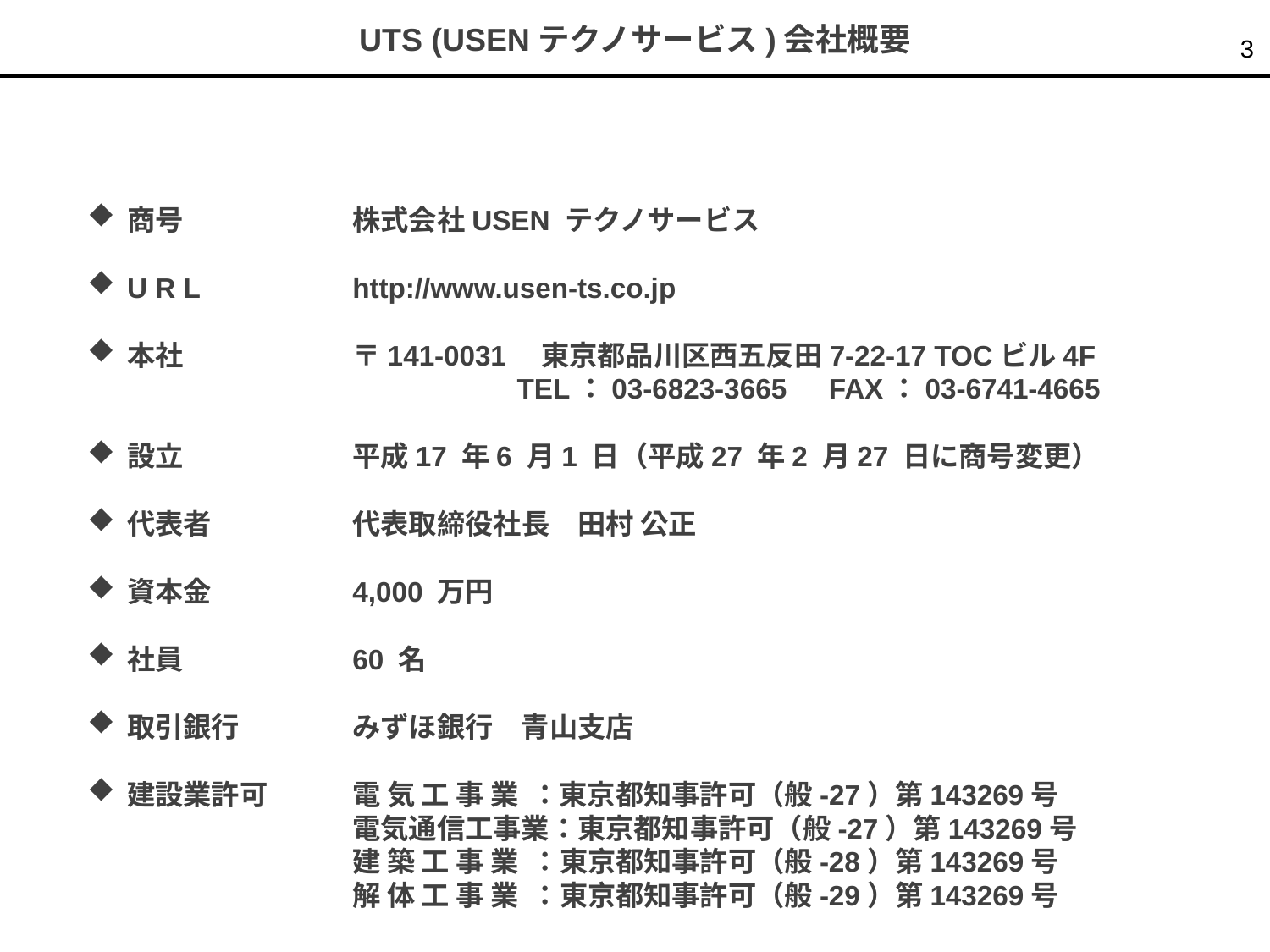

# UTS (USENテクノサービス)会社概要
3
商号

U R L

本社

設立

代表者

資本金

社員

取引銀行

建設業許可
株式会社USEN テクノサービス

http://www.usen-ts.co.jp

〒141-0031　東京都品川区西五反田7-22-17 TOCビル4F
                     TEL：03-6823-3665　FAX：03-6741-4665

平成17 年6 月1 日（平成27 年2 月27 日に商号変更）

代表取締役社長　田村 公正

4,000 万円

60 名

みずほ銀行　青山支店

電 気 工 事 業  ：東京都知事許可（般-27）第143269号
電気通信工事業：東京都知事許可（般-27）第143269号
建 築 工 事 業  ：東京都知事許可（般-28）第143269号
解 体 工 事 業  ：東京都知事許可（般-29）第143269号